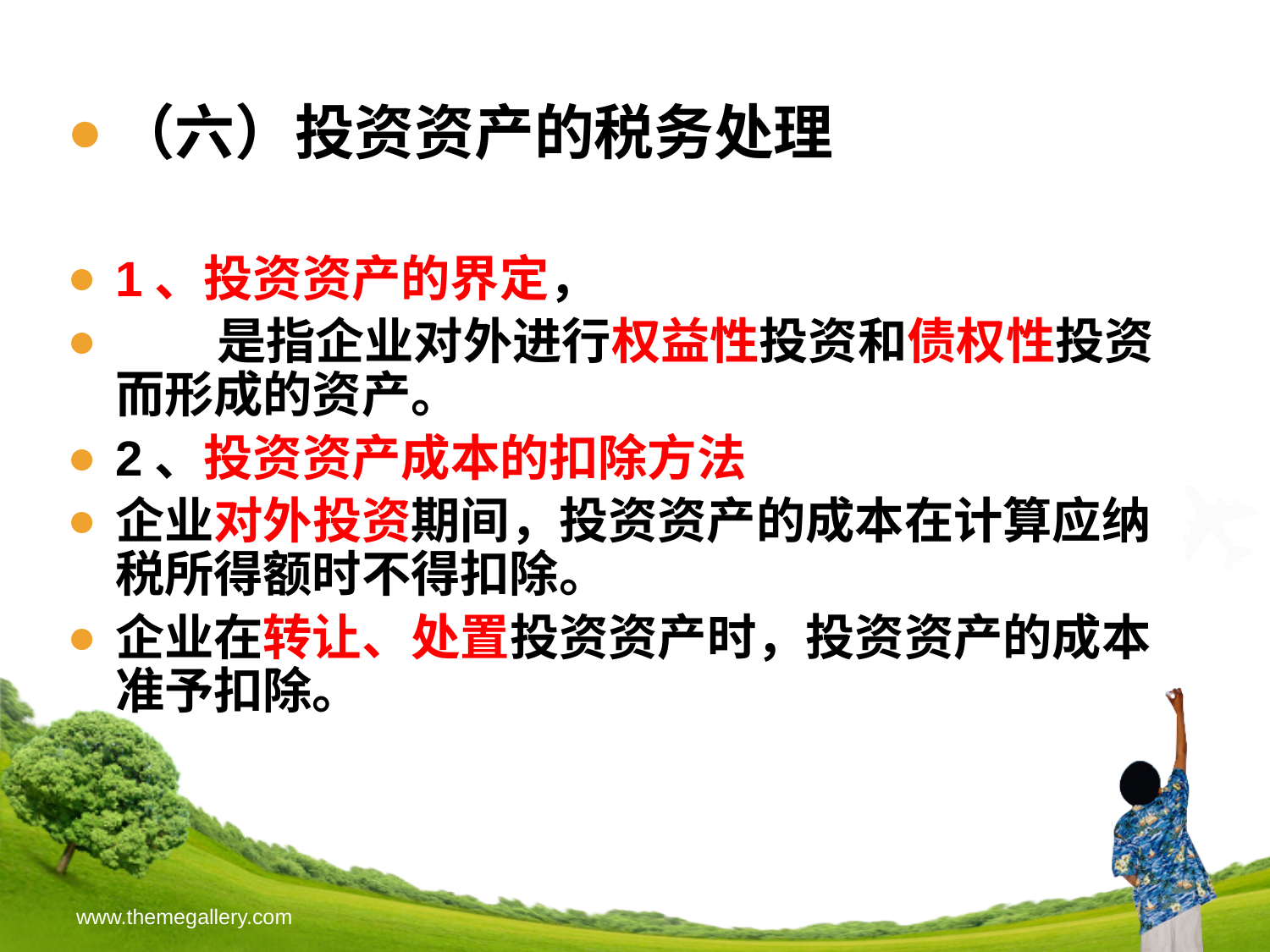

（六）投资资产的税务处理

1、投资资产的界定，
        是指企业对外进行权益性投资和债权性投资而形成的资产。
2、投资资产成本的扣除方法
企业对外投资期间，投资资产的成本在计算应纳税所得额时不得扣除。
企业在转让、处置投资资产时，投资资产的成本准予扣除。
www.themegallery.com